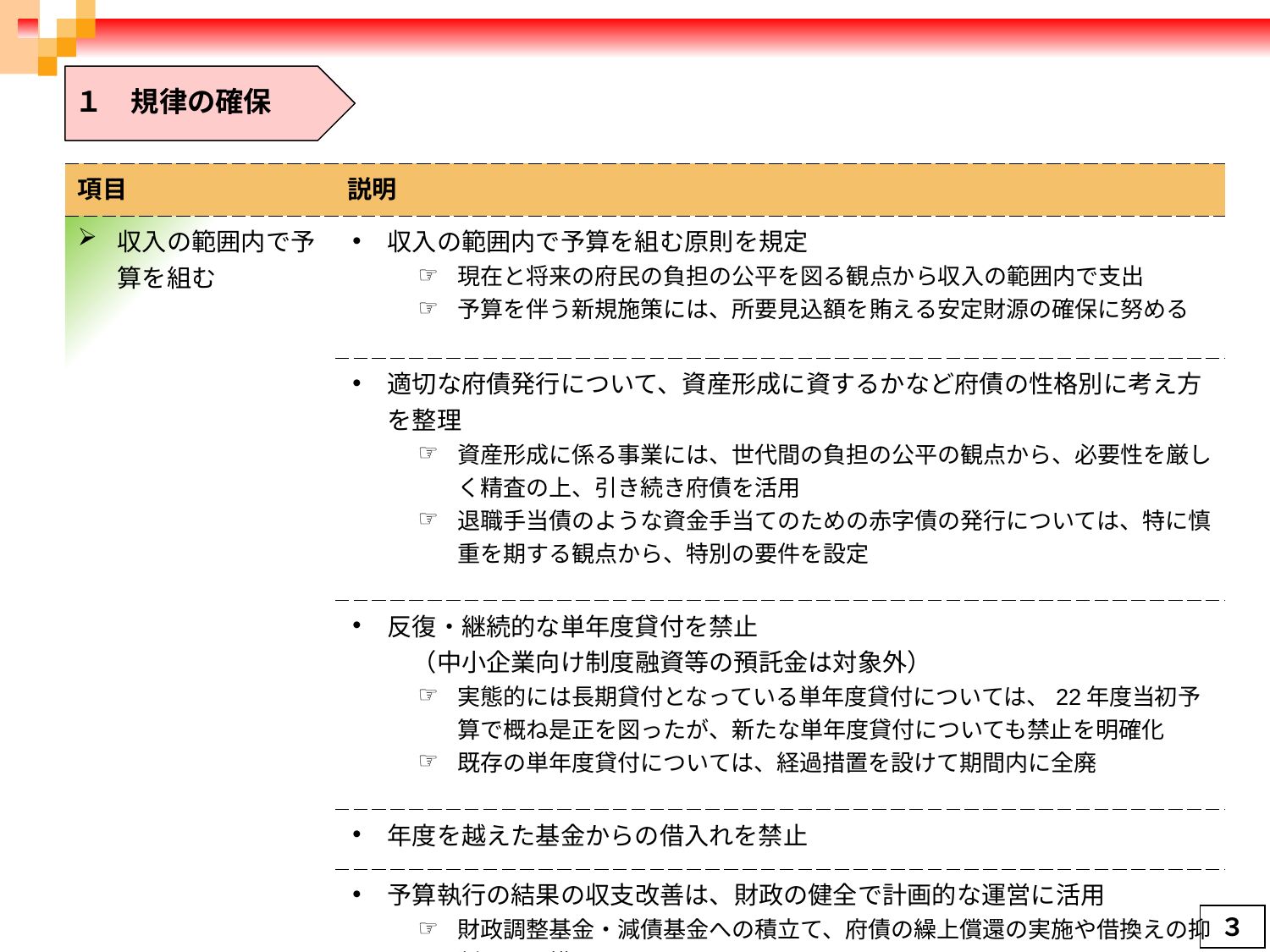

１　規律の確保
| 項目 | 説明 |
| --- | --- |
| 収入の範囲内で予算を組む | 収入の範囲内で予算を組む原則を規定 現在と将来の府民の負担の公平を図る観点から収入の範囲内で支出 予算を伴う新規施策には、所要見込額を賄える安定財源の確保に努める |
|  | 適切な府債発行について、資産形成に資するかなど府債の性格別に考え方を整理 資産形成に係る事業には、世代間の負担の公平の観点から、必要性を厳しく精査の上、引き続き府債を活用 退職手当債のような資金手当てのための赤字債の発行については、特に慎重を期する観点から、特別の要件を設定 |
|  | 反復・継続的な単年度貸付を禁止 　（中小企業向け制度融資等の預託金は対象外） 実態的には長期貸付となっている単年度貸付については、22年度当初予算で概ね是正を図ったが、新たな単年度貸付についても禁止を明確化 既存の単年度貸付については、経過措置を設けて期間内に全廃 |
|  | 年度を越えた基金からの借入れを禁止 |
|  | 予算執行の結果の収支改善は、財政の健全で計画的な運営に活用 財政調整基金・減債基金への積立て、府債の繰上償還の実施や借換えの抑制などの措置 |
３